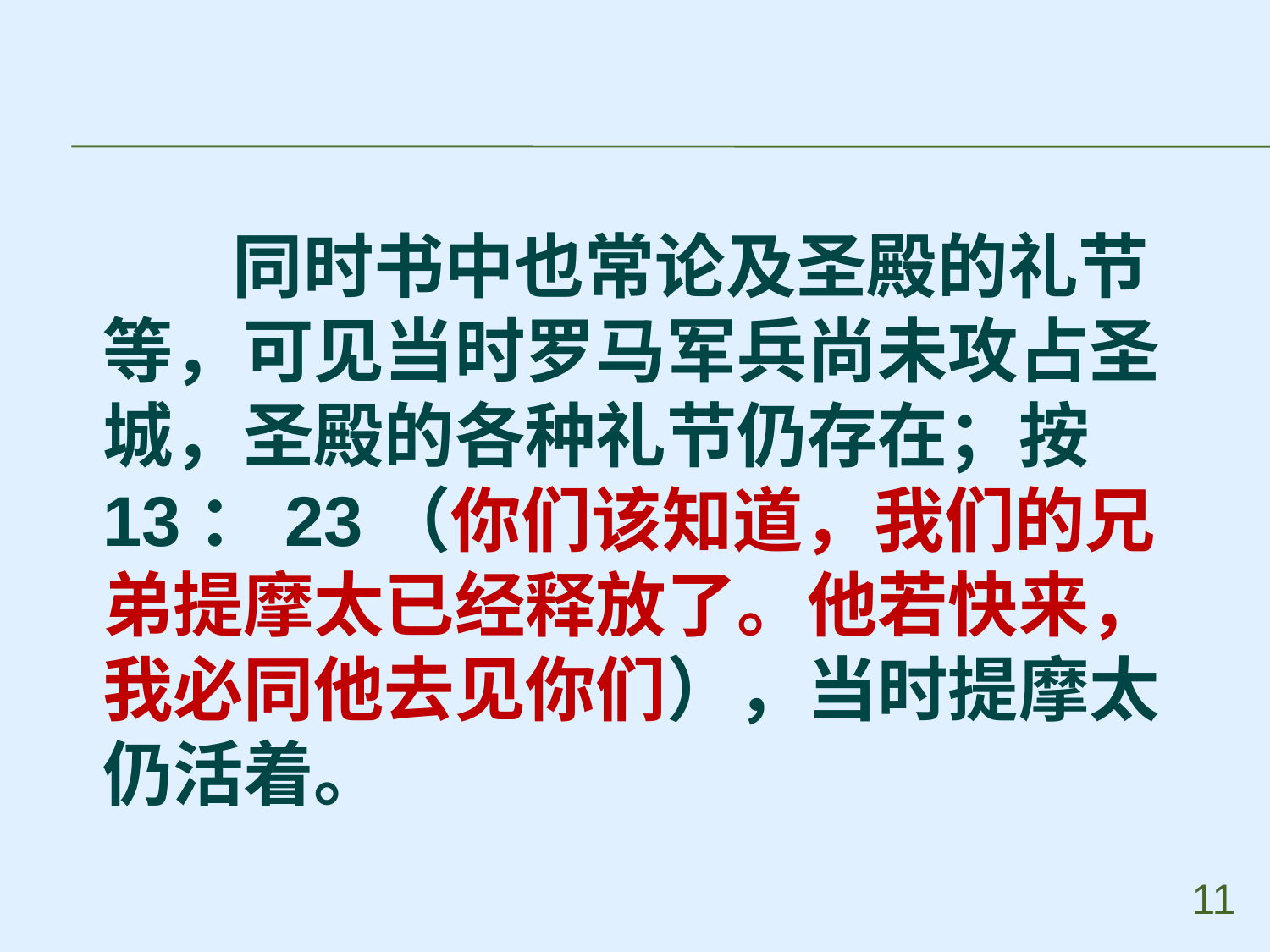

#
          同时书中也常论及圣殿的礼节等，可见当时罗马军兵尚未攻占圣城，圣殿的各种礼节仍存在；按13：23（你们该知道，我们的兄弟提摩太已经释放了。他若快来，我必同他去见你们），当时提摩太仍活着。

11